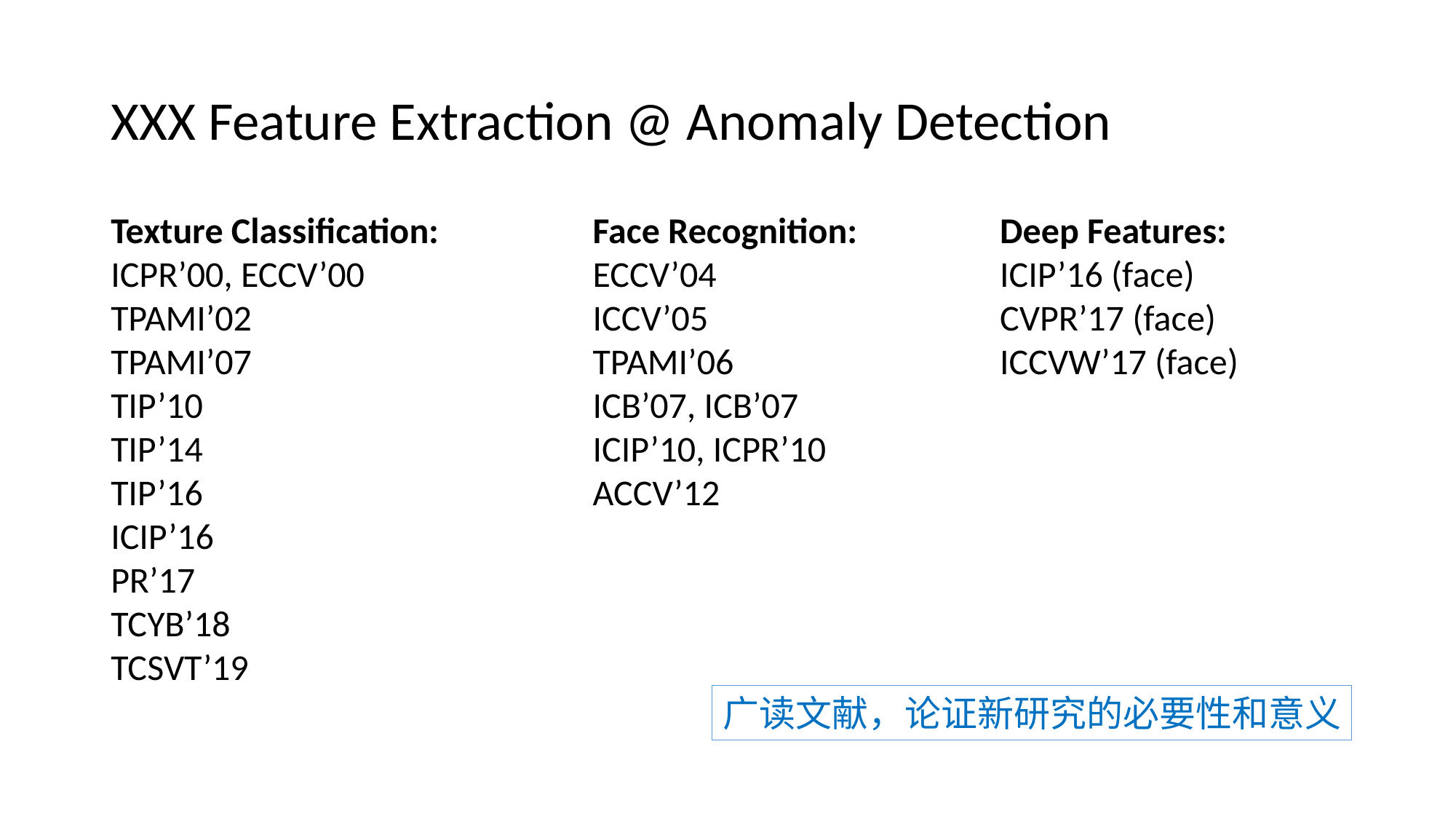

# XXX Feature Extraction @ Anomaly Detection
Face Recognition:
ECCV’04
ICCV’05
TPAMI’06
ICB’07, ICB’07
ICIP’10, ICPR’10
ACCV’12
Deep Features:
ICIP’16 (face)
CVPR’17 (face)
ICCVW’17 (face)
Texture Classification:
ICPR’00, ECCV’00
TPAMI’02
TPAMI’07
TIP’10
TIP’14
TIP’16
ICIP’16
PR’17
TCYB’18
TCSVT’19

广读文献，论证新研究的必要性和意义